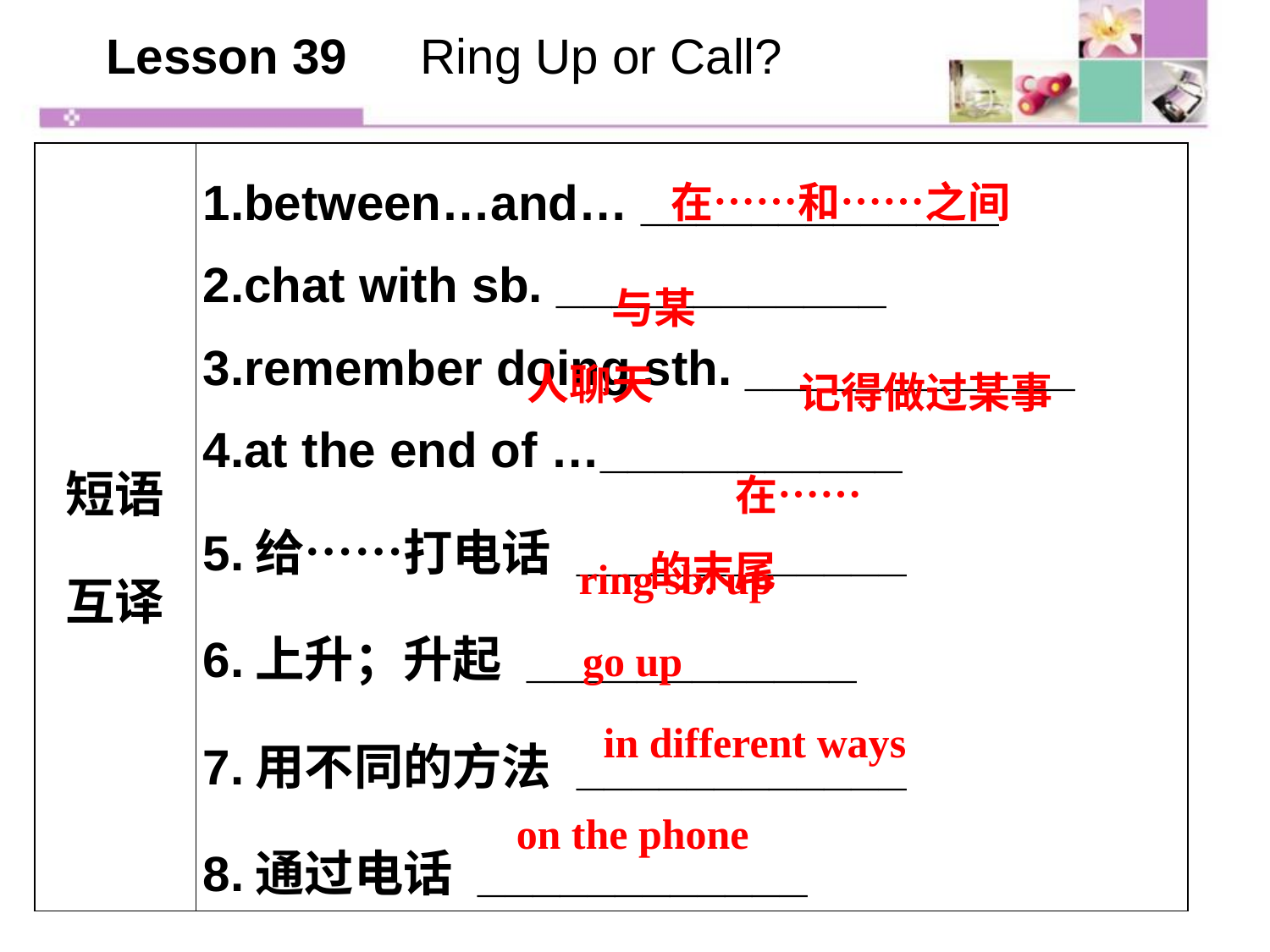

Lesson 39　Ring Up or Call?
| 短语 互译 | 1.between…and… \_\_\_\_\_\_\_\_\_\_\_\_\_ 2.chat with sb. \_\_\_\_\_\_\_\_\_\_\_\_ 3.remember doing sth. \_\_\_\_\_\_\_\_\_\_\_\_ 4.at the end of …\_\_\_\_\_\_\_\_\_\_\_ 5.给……打电话 \_\_\_\_\_\_\_\_\_\_\_\_ 6.上升；升起 \_\_\_\_\_\_\_\_\_\_\_\_ 7.用不同的方法 \_\_\_\_\_\_\_\_\_\_\_\_ 8.通过电话 \_\_\_\_\_\_\_\_\_\_\_\_ |
| --- | --- |
在……和……之间
与某人聊天
记得做过某事
在……的末尾
ring sb. up
go up
in different ways
on the phone